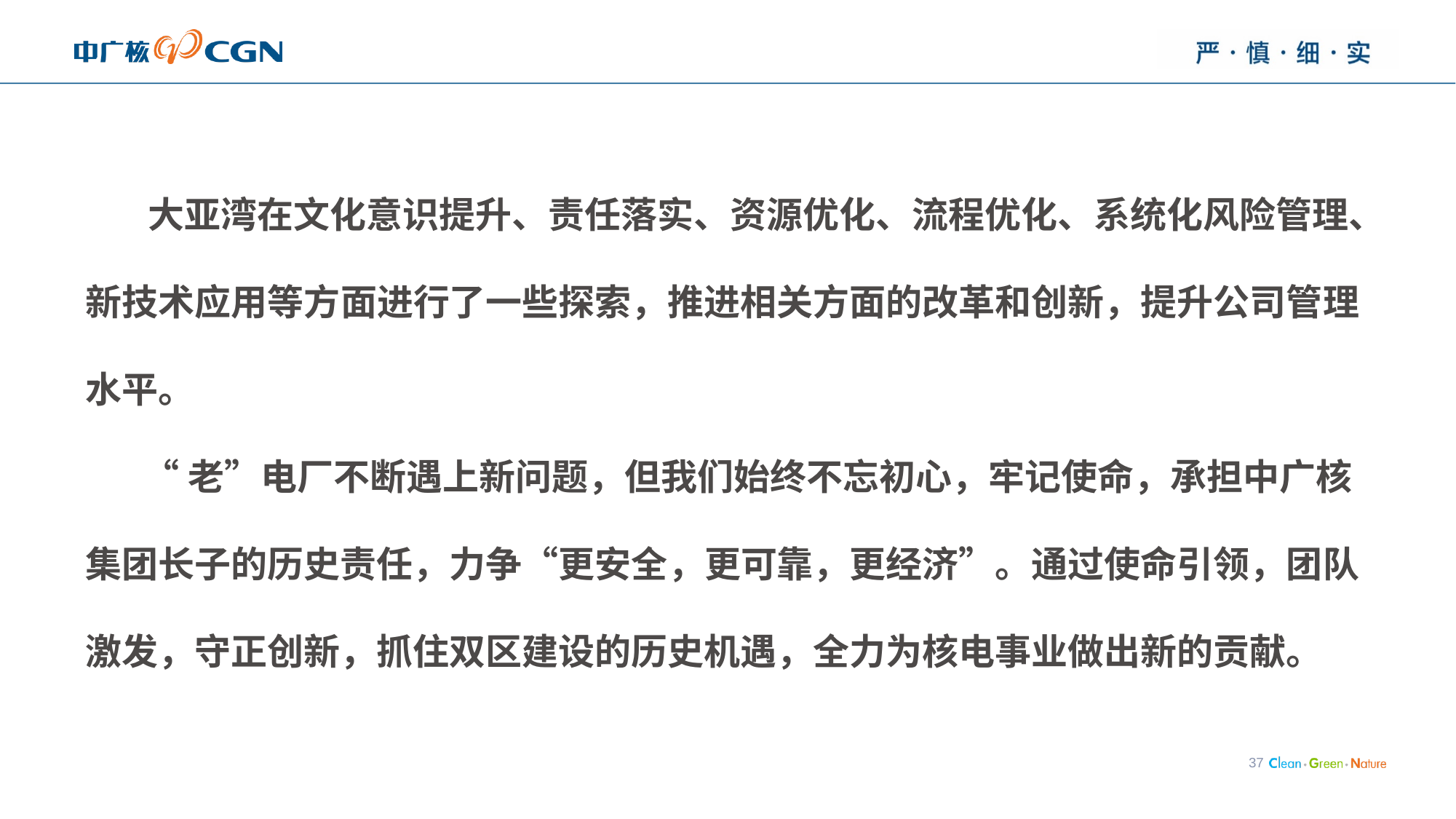

大亚湾在文化意识提升、责任落实、资源优化、流程优化、系统化风险管理、新技术应用等方面进行了一些探索，推进相关方面的改革和创新，提升公司管理水平。
       “老”电厂不断遇上新问题，但我们始终不忘初心，牢记使命，承担中广核集团长子的历史责任，力争“更安全，更可靠，更经济”。通过使命引领，团队激发，守正创新，抓住双区建设的历史机遇，全力为核电事业做出新的贡献。